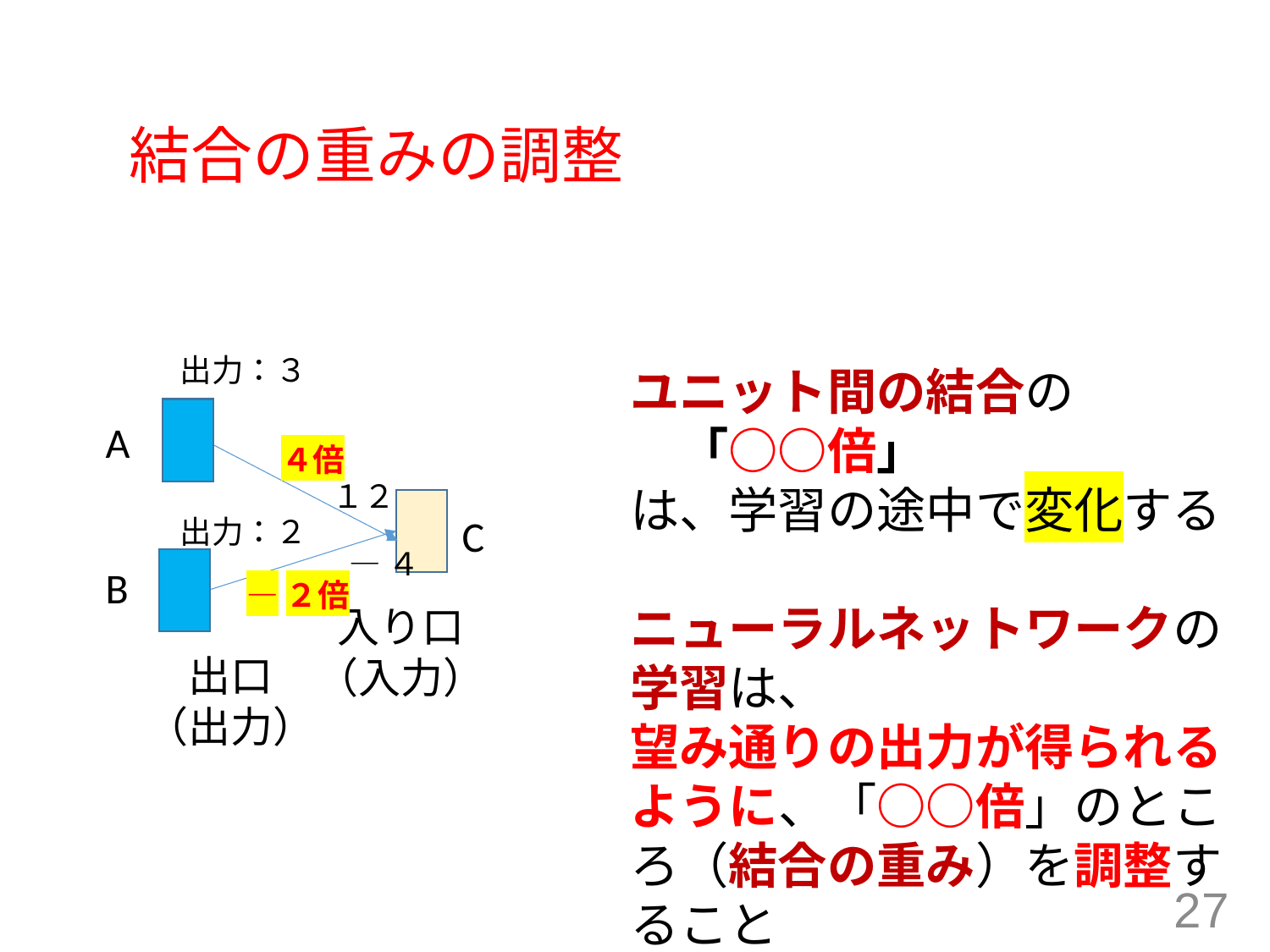

# 結合の重みの調整
出力：３
ユニット間の結合の
　「○○倍」
は、学習の途中で変化する

ニューラルネットワークの学習は、
望み通りの出力が得られるように、「○○倍」のところ（結合の重み）を調整すること

A
４倍
１２

C
出力：２
―４

B
―２倍
入り口
（入力）
出口
（出力）
27